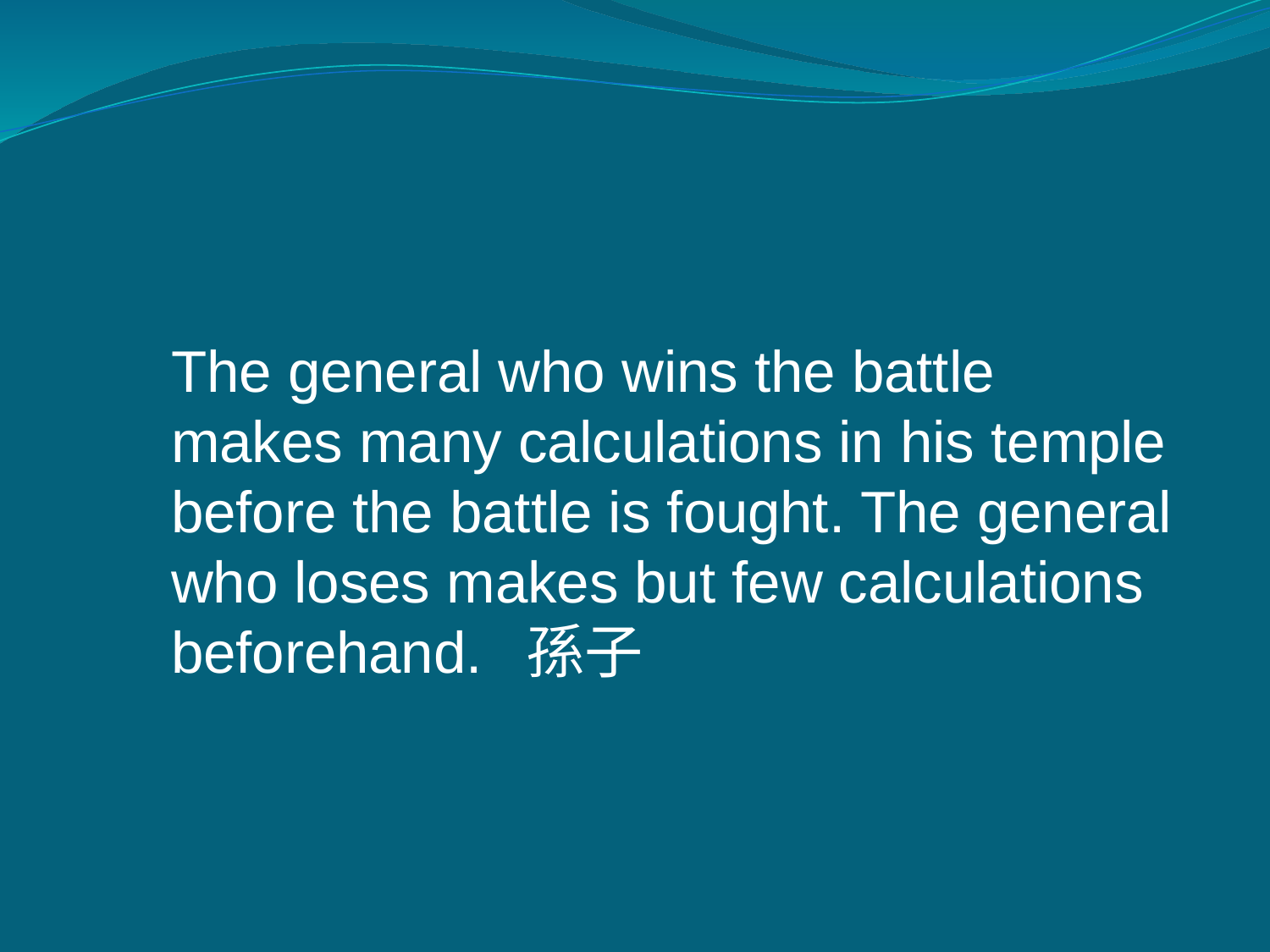

The general who wins the battle makes many calculations in his temple before the battle is fought. The general who loses makes but few calculations beforehand.  孫子